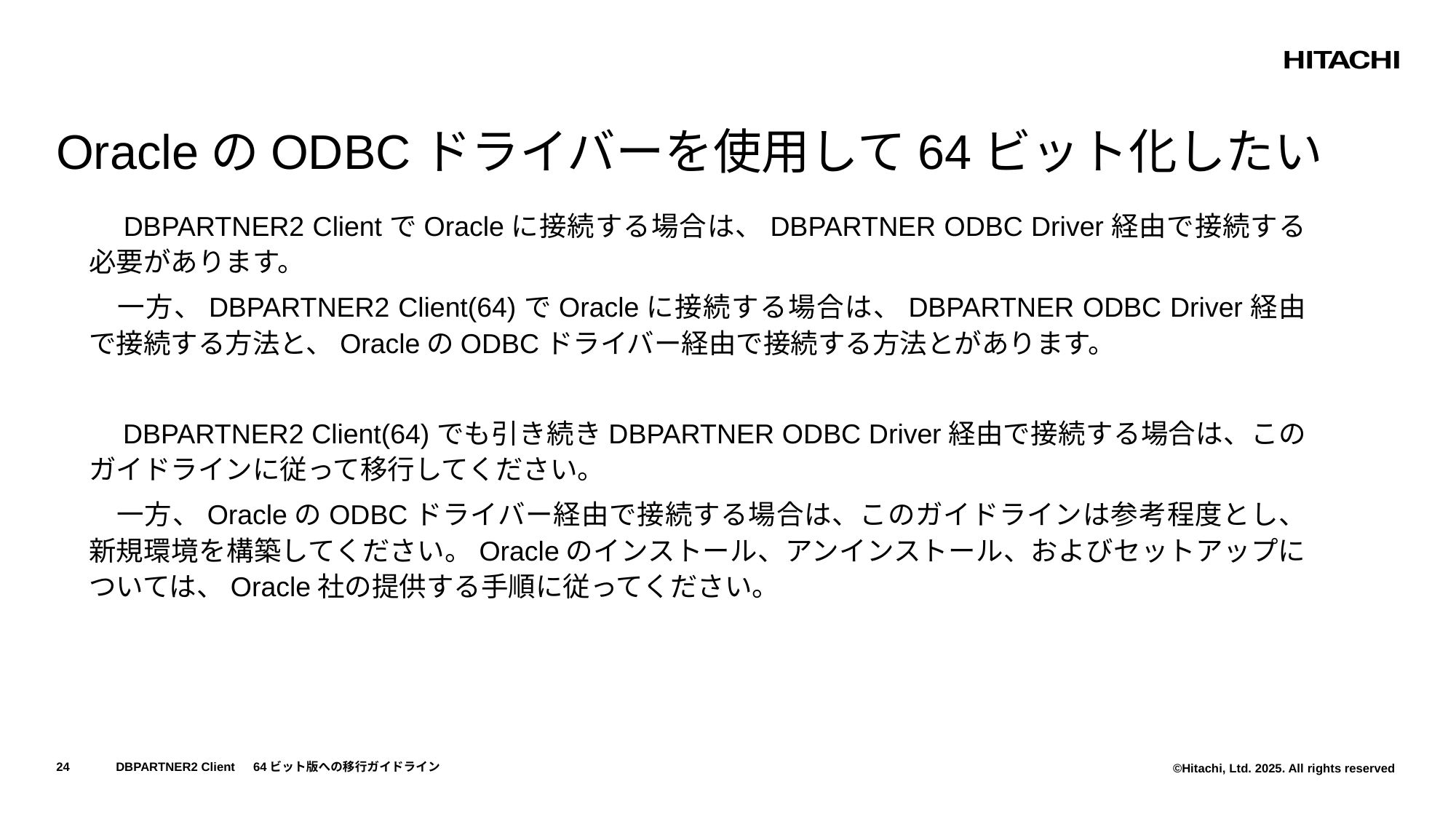

# OracleのODBCドライバーを使用して64ビット化したい
　DBPARTNER2 ClientでOracleに接続する場合は、DBPARTNER ODBC Driver経由で接続する必要があります。
　一方、DBPARTNER2 Client(64)でOracleに接続する場合は、DBPARTNER ODBC Driver経由で接続する方法と、OracleのODBCドライバー経由で接続する方法とがあります。

　DBPARTNER2 Client(64)でも引き続きDBPARTNER ODBC Driver経由で接続する場合は、このガイドラインに従って移行してください。
　一方、OracleのODBCドライバー経由で接続する場合は、このガイドラインは参考程度とし、新規環境を構築してください。Oracleのインストール、アンインストール、およびセットアップについては、Oracle社の提供する手順に従ってください。
24
DBPARTNER2 Client　64ビット版への移行ガイドライン